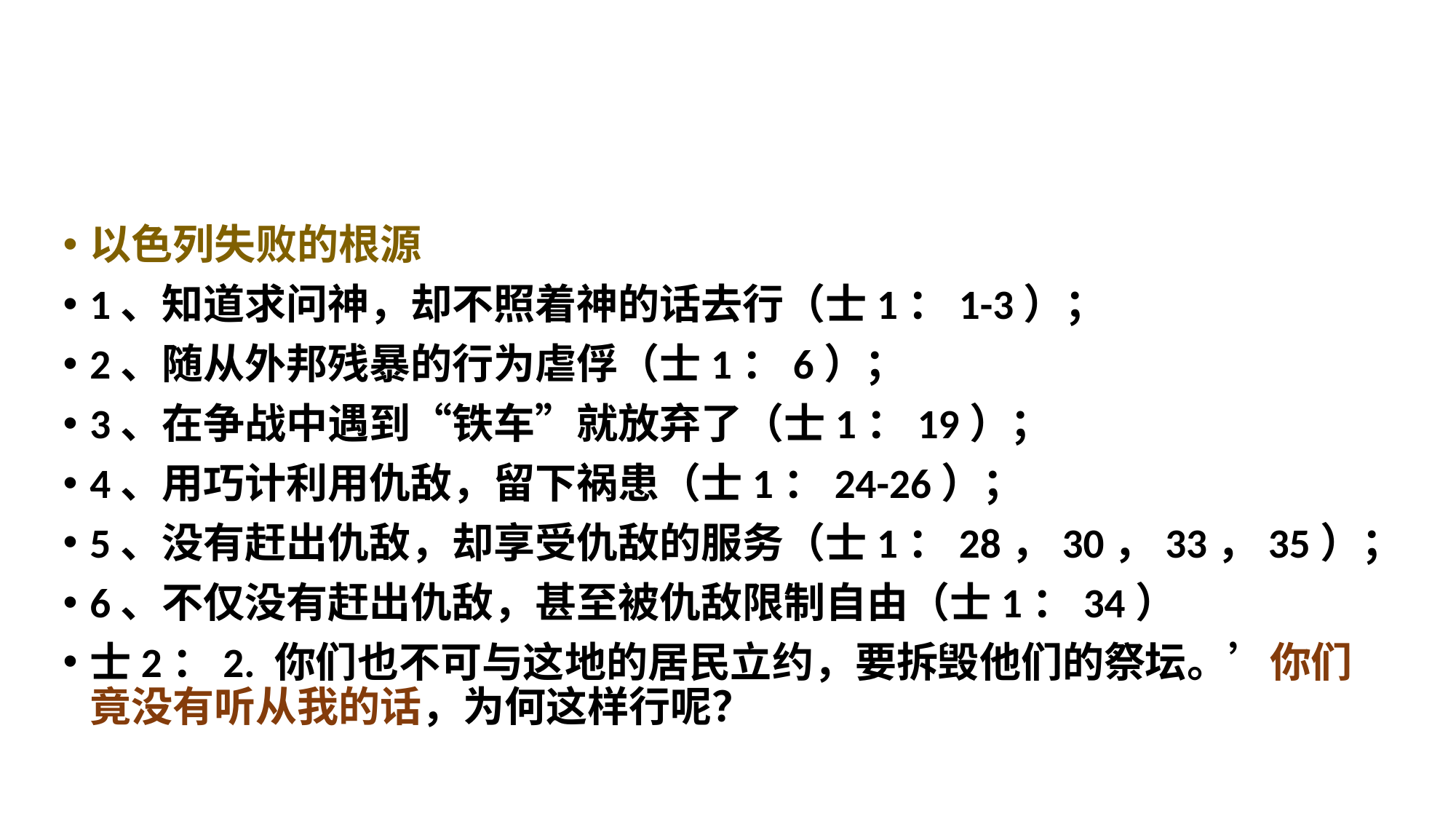

以色列失败的根源
1、知道求问神，却不照着神的话去行（士1：1-3）；
2、随从外邦残暴的行为虐俘（士1：6）；
3、在争战中遇到“铁车”就放弃了（士1：19）；
4、用巧计利用仇敌，留下祸患（士1：24-26）；
5、没有赶出仇敌，却享受仇敌的服务（士1：28，30，33，35）；
6、不仅没有赶出仇敌，甚至被仇敌限制自由（士1：34）
士2：2. 你们也不可与这地的居民立约，要拆毁他们的祭坛。’你们竟没有听从我的话，为何这样行呢？